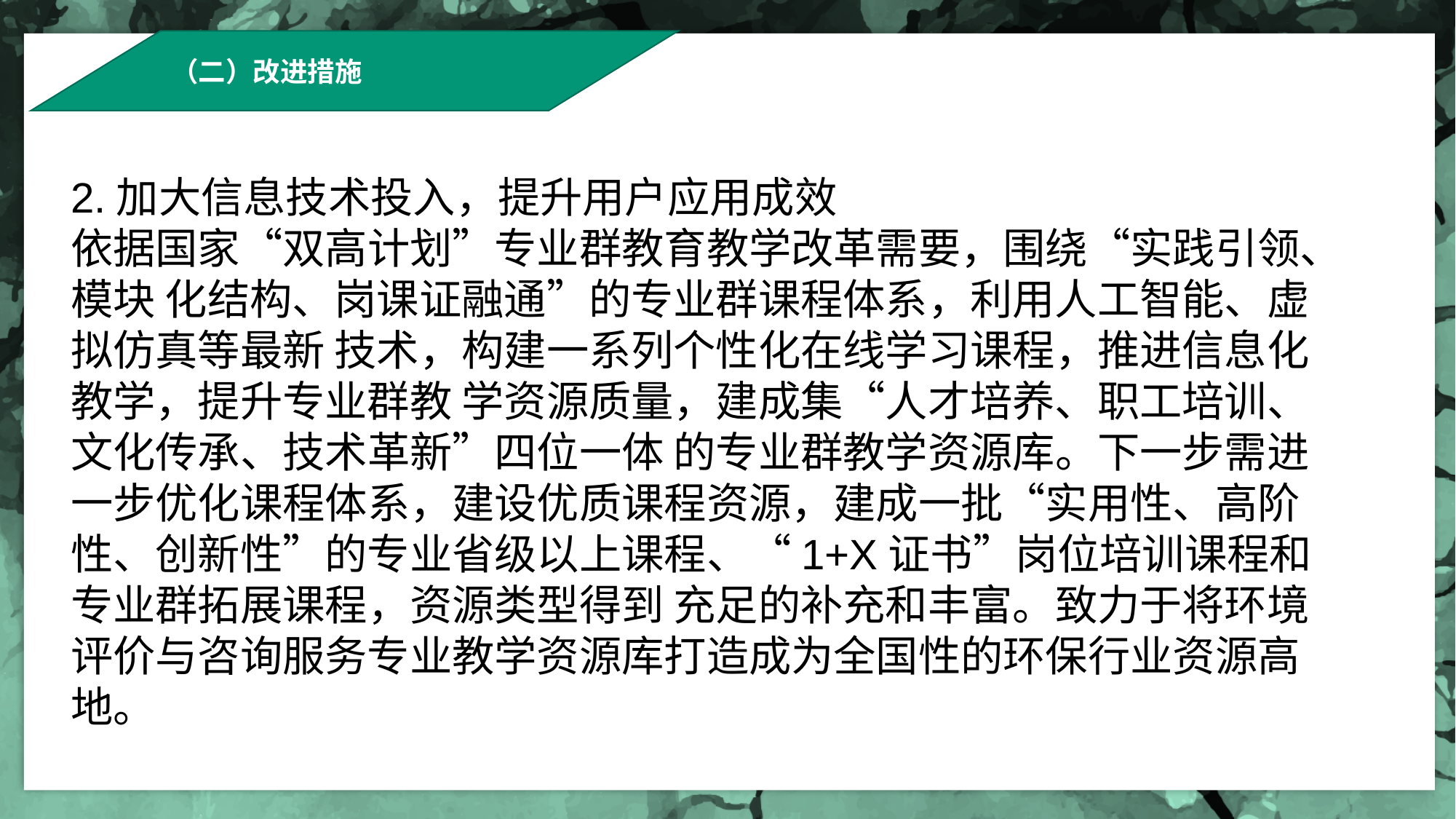

（二）改进措施
2.加大信息技术投入，提升用户应用成效
依据国家“双高计划”专业群教育教学改革需要，围绕“实践引领、模块 化结构、岗课证融通”的专业群课程体系，利用人工智能、虚拟仿真等最新 技术，构建一系列个性化在线学习课程，推进信息化教学，提升专业群教 学资源质量，建成集“人才培养、职工培训、文化传承、技术革新”四位一体 的专业群教学资源库。下一步需进一步优化课程体系，建设优质课程资源，建成一批“实用性、高阶性、创新性”的专业省级以上课程、“1+X证书”岗位培训课程和专业群拓展课程，资源类型得到 充足的补充和丰富。致力于将环境评价与咨询服务专业教学资源库打造成为全国性的环保行业资源高地。